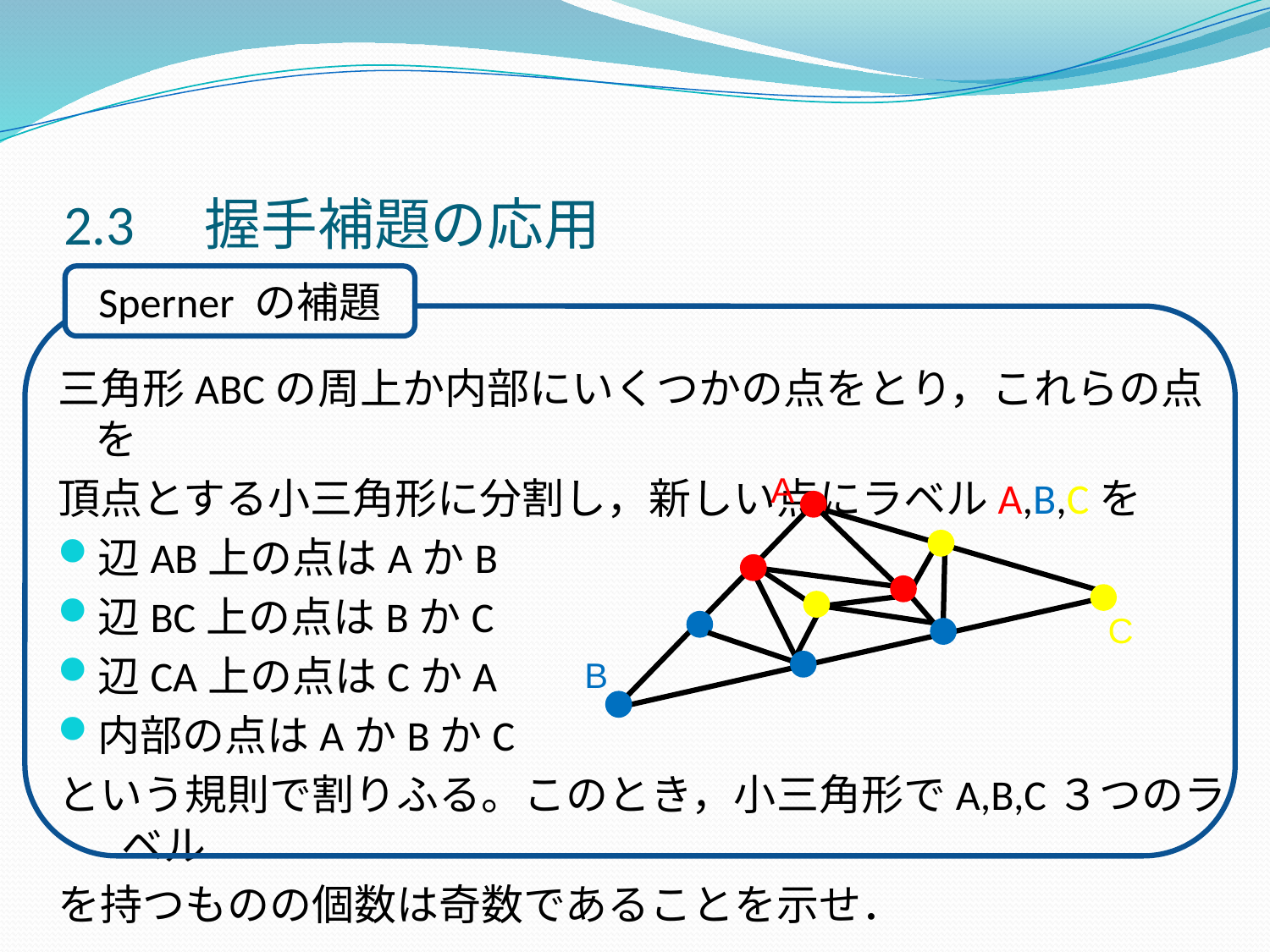

# 2.3　握手補題の応用
Sperner の補題

三角形ABCの周上か内部にいくつかの点をとり，これらの点を
頂点とする小三角形に分割し，新しい点にラベルA,B,Cを
辺AB上の点はAかB
辺BC上の点はBかC
辺CA上の点はCかA
内部の点はAかBかC
という規則で割りふる。このとき，小三角形でA,B,C３つのラベル
を持つものの個数は奇数であることを示せ．

A

C

B